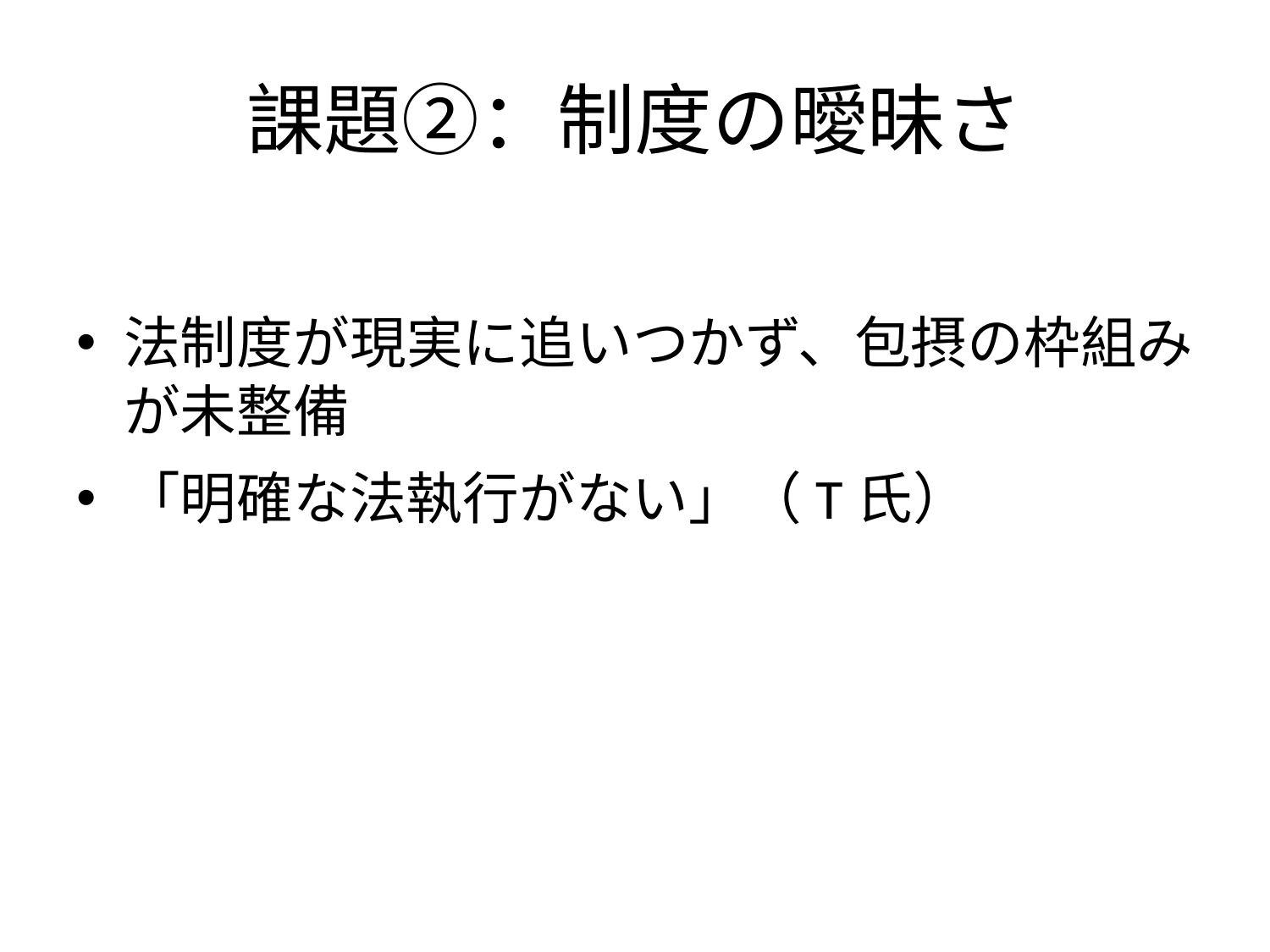

# 課題②：制度の曖昧さ

法制度が現実に追いつかず、包摂の枠組みが未整備
「明確な法執行がない」（T氏）